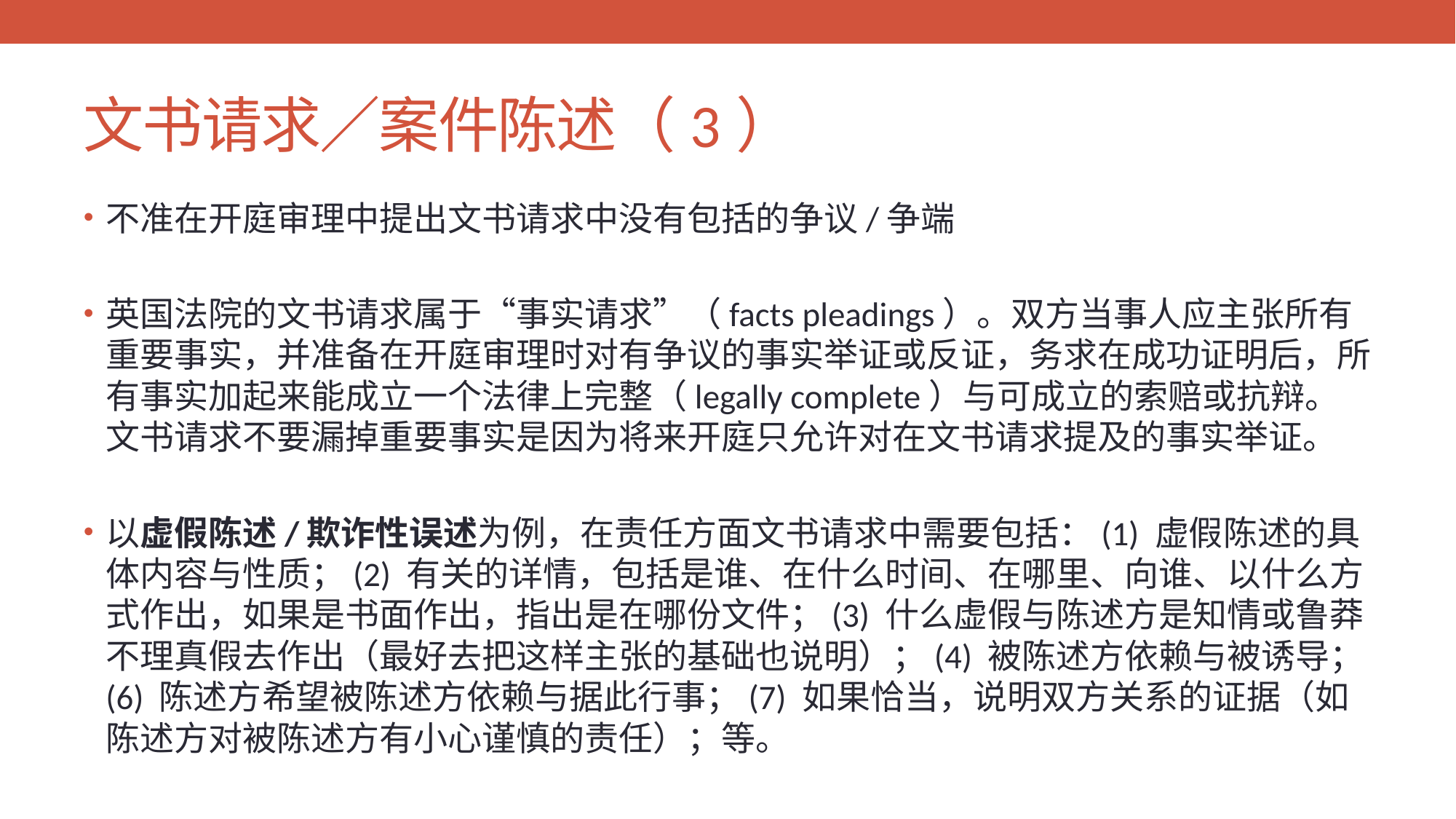

# 文书请求／案件陈述（3）
不准在开庭审理中提出文书请求中没有包括的争议/争端

英国法院的文书请求属于“事实请求”（facts pleadings）。双方当事人应主张所有重要事实，并准备在开庭审理时对有争议的事实举证或反证，务求在成功证明后，所有事实加起来能成立一个法律上完整（legally complete）与可成立的索赔或抗辩。文书请求不要漏掉重要事实是因为将来开庭只允许对在文书请求提及的事实举证。

以虚假陈述/欺诈性误述为例，在责任方面文书请求中需要包括：(1) 虚假陈述的具体内容与性质；(2) 有关的详情，包括是谁、在什么时间、在哪里、向谁、以什么方式作出，如果是书面作出，指出是在哪份文件；(3) 什么虚假与陈述方是知情或鲁莽不理真假去作出（最好去把这样主张的基础也说明）；(4) 被陈述方依赖与被诱导；(6) 陈述方希望被陈述方依赖与据此行事；(7) 如果恰当，说明双方关系的证据（如陈述方对被陈述方有小心谨慎的责任）；等。